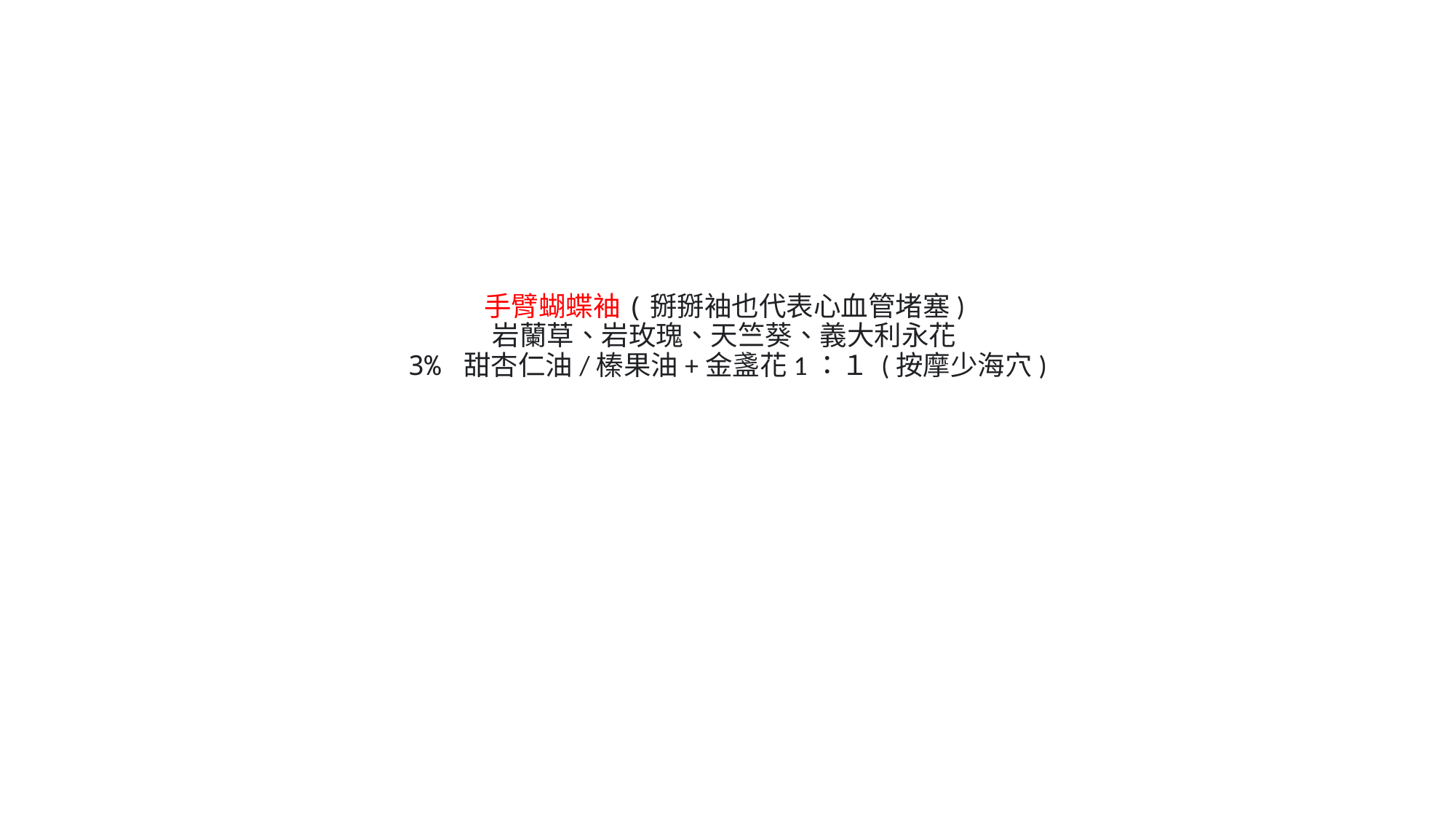

# 手臂蝴蝶袖(掰掰袖也代表心血管堵塞) 岩蘭草、岩玫瑰、天竺葵、義大利永花 3% 甜杏仁油/榛果油+金盞花1：１ (按摩少海穴)